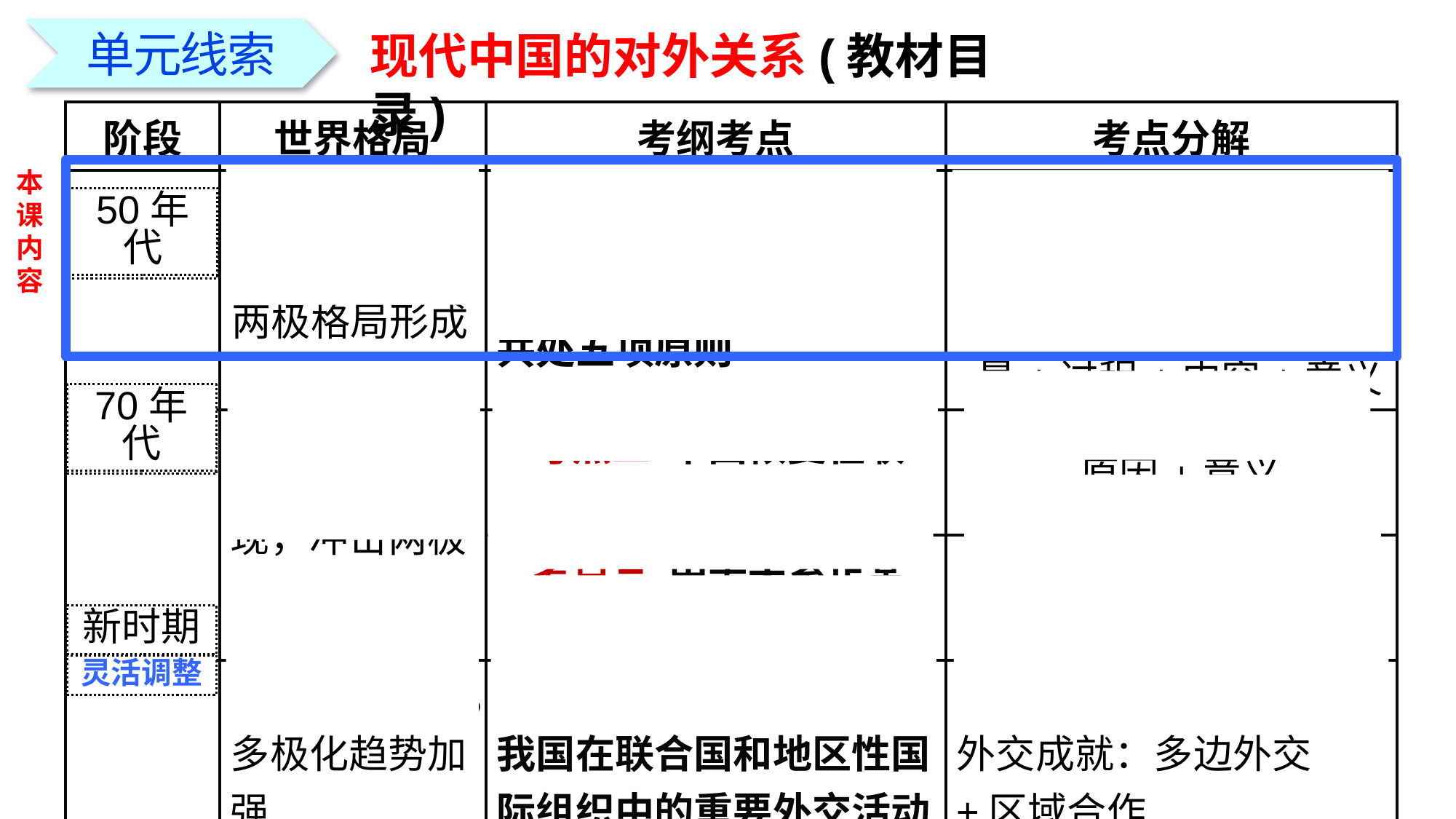

单元线索
现代中国的对外关系(教材目录)
| 阶段 | 世界格局 | 考纲考点 | 考点分解 |
| --- | --- | --- | --- |
|  | 两大阵营对抗 两极格局形成 | 考点一 新中国建立初期的重大外交活动与和平共处五项原则 | 外交活动：背景+政策+方针+成就 和平共处五项原则：背景+过程+内容+意义 |
|  | 多极化趋势出现，冲击两极格局 | 考点二 中国恢复在联合国的合法席位 | 原因+意义 |
|  |  | 考点三 中美关系正常化和中日邦交正常化 | 背景+过程+影响 |
|  | 两极格局瓦解，多极化趋势加强 | 考点四 改革开放以来我国在联合国和地区性国际组织中的重要外交活动 | 政策调整：原因+表现 外交成就：多边外交+区域合作 |
本课内容

50年代
走向成熟

70年代
重大突破

新时期
灵活调整